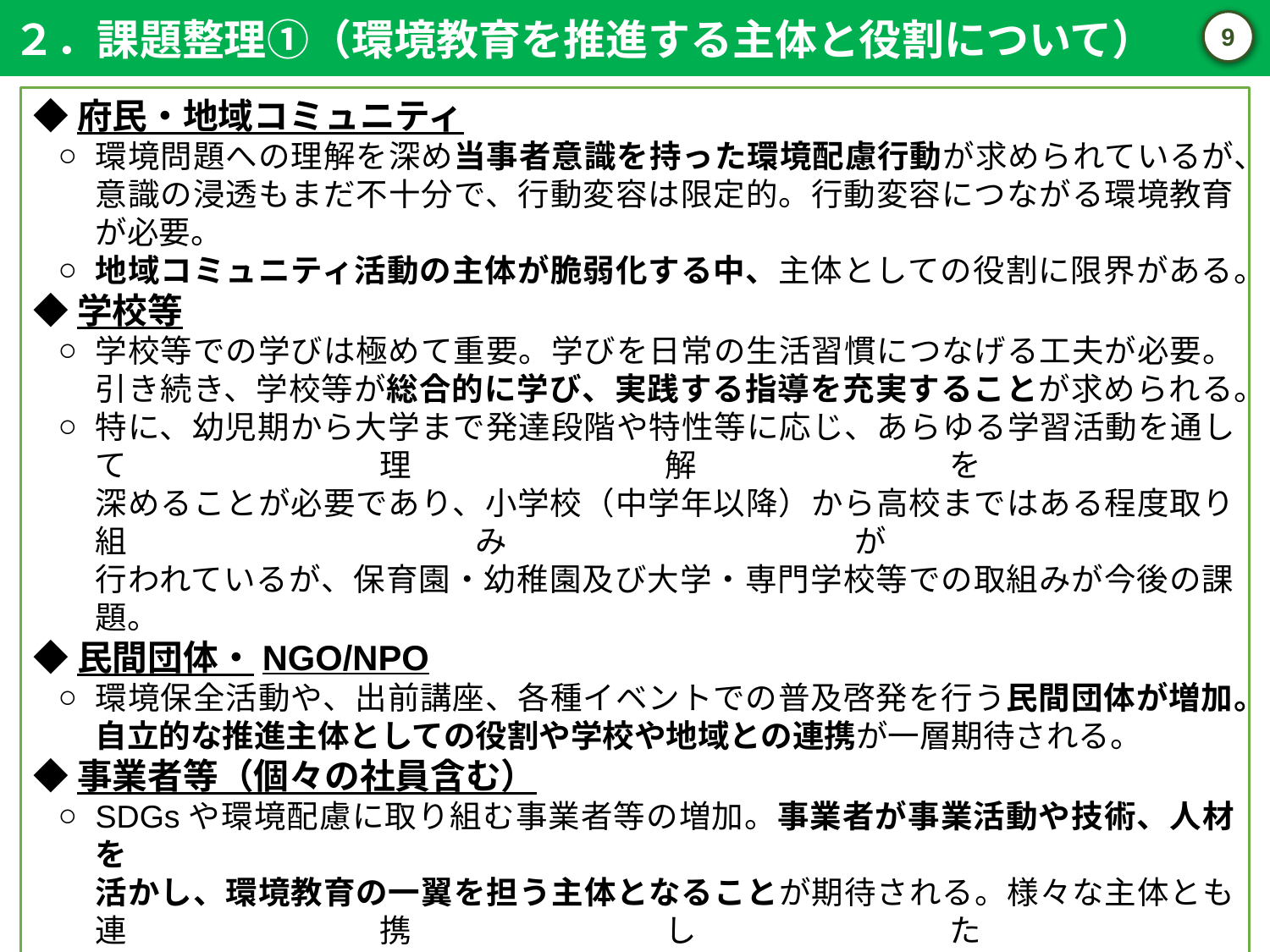

２．課題整理①（環境教育を推進する主体と役割について）
9
◆府民・地域コミュニティ
環境問題への理解を深め当事者意識を持った環境配慮行動が求められているが、意識の浸透もまだ不十分で、行動変容は限定的。行動変容につながる環境教育が必要。
地域コミュニティ活動の主体が脆弱化する中、主体としての役割に限界がある。
◆学校等
学校等での学びは極めて重要。学びを日常の生活習慣につなげる工夫が必要。引き続き、学校等が総合的に学び、実践する指導を充実することが求められる。
特に、幼児期から大学まで発達段階や特性等に応じ、あらゆる学習活動を通して理解を
深めることが必要であり、小学校（中学年以降）から高校まではある程度取り組みが
行われているが、保育園・幼稚園及び大学・専門学校等での取組みが今後の課題。
◆民間団体・NGO/NPO
環境保全活動や、出前講座、各種イベントでの普及啓発を行う民間団体が増加。自立的な推進主体としての役割や学校や地域との連携が一層期待される。
◆事業者等（個々の社員含む）
SDGsや環境配慮に取り組む事業者等の増加。事業者が事業活動や技術、人材を
活かし、環境教育の一翼を担う主体となることが期待される。様々な主体とも連携した
事業者ならではの積極的な取組みが求められる。
◆行政機関（市町村・府）
府・市町村ともに、財源・人的資源に限界があり、環境教育のアウトプットは依然として
不十分。多様な主体との役割分担と連携協力による、より効率的・効果的な環境教育の展開が課題。